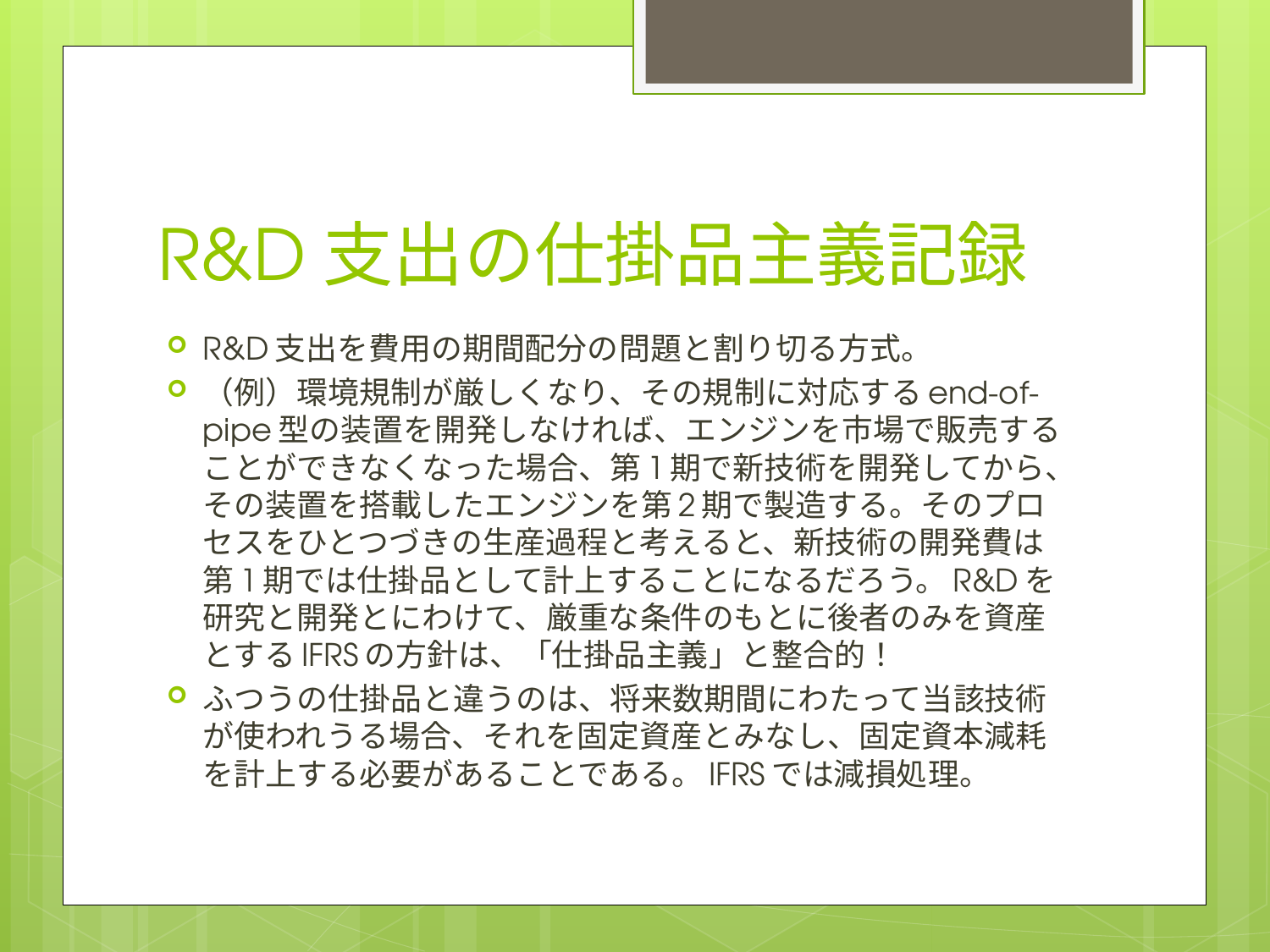

# R&D支出の仕掛品主義記録
R&D支出を費用の期間配分の問題と割り切る方式。
（例）環境規制が厳しくなり、その規制に対応するend-of-pipe型の装置を開発しなければ、エンジンを市場で販売することができなくなった場合、第1期で新技術を開発してから、その装置を搭載したエンジンを第2期で製造する。そのプロセスをひとつづきの生産過程と考えると、新技術の開発費は第1期では仕掛品として計上することになるだろう。R&Dを研究と開発とにわけて、厳重な条件のもとに後者のみを資産とするIFRSの方針は、「仕掛品主義」と整合的！
ふつうの仕掛品と違うのは、将来数期間にわたって当該技術が使われうる場合、それを固定資産とみなし、固定資本減耗を計上する必要があることである。IFRSでは減損処理。